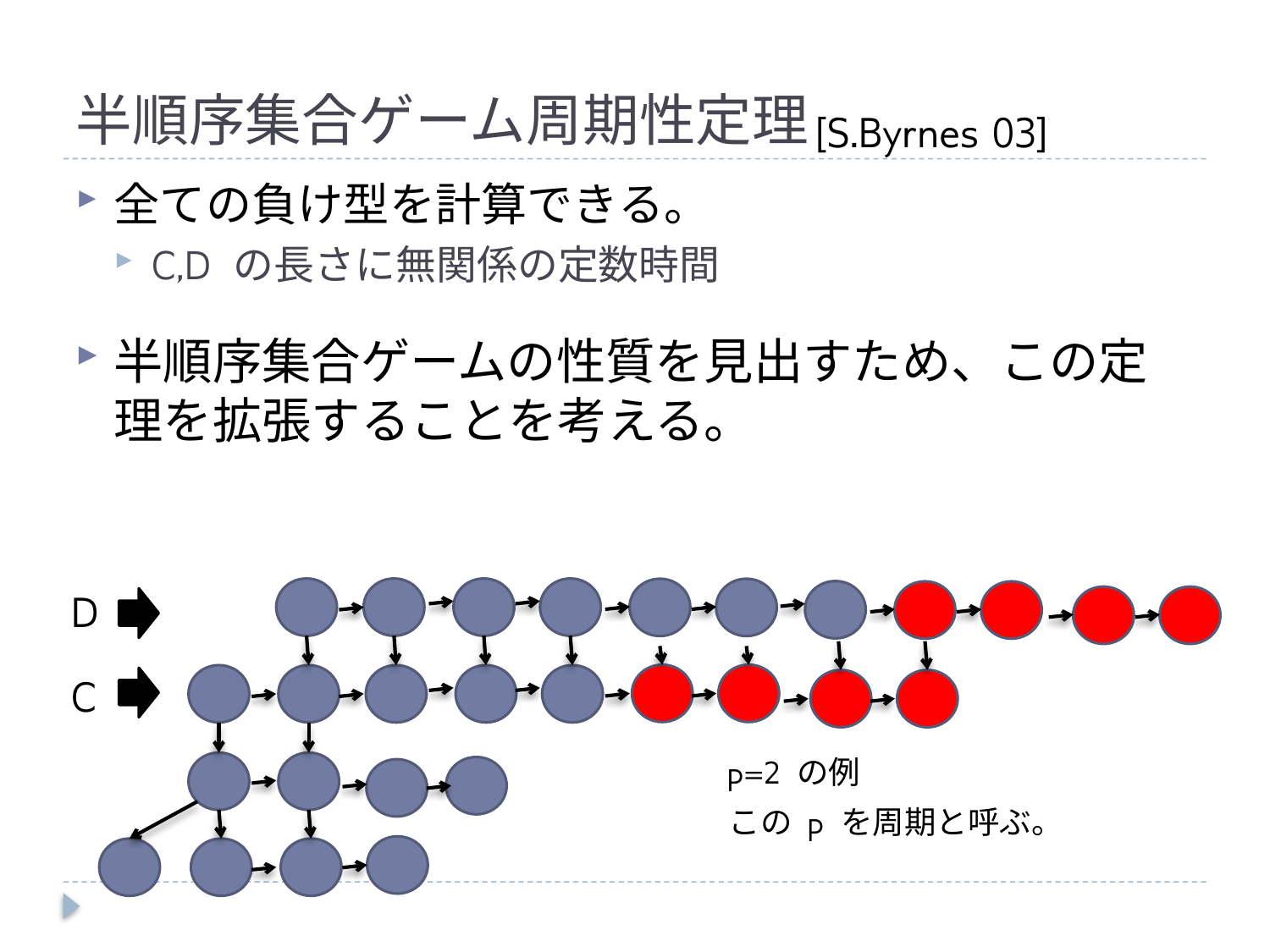

# 半順序集合ゲーム周期性定理
[S.Byrnes 03]
全ての負け型を計算できる。
C,D の長さに無関係の定数時間

半順序集合ゲームの性質を見出すため、この定理を拡張することを考える。

D

C

p=2 の例

この p を周期と呼ぶ。